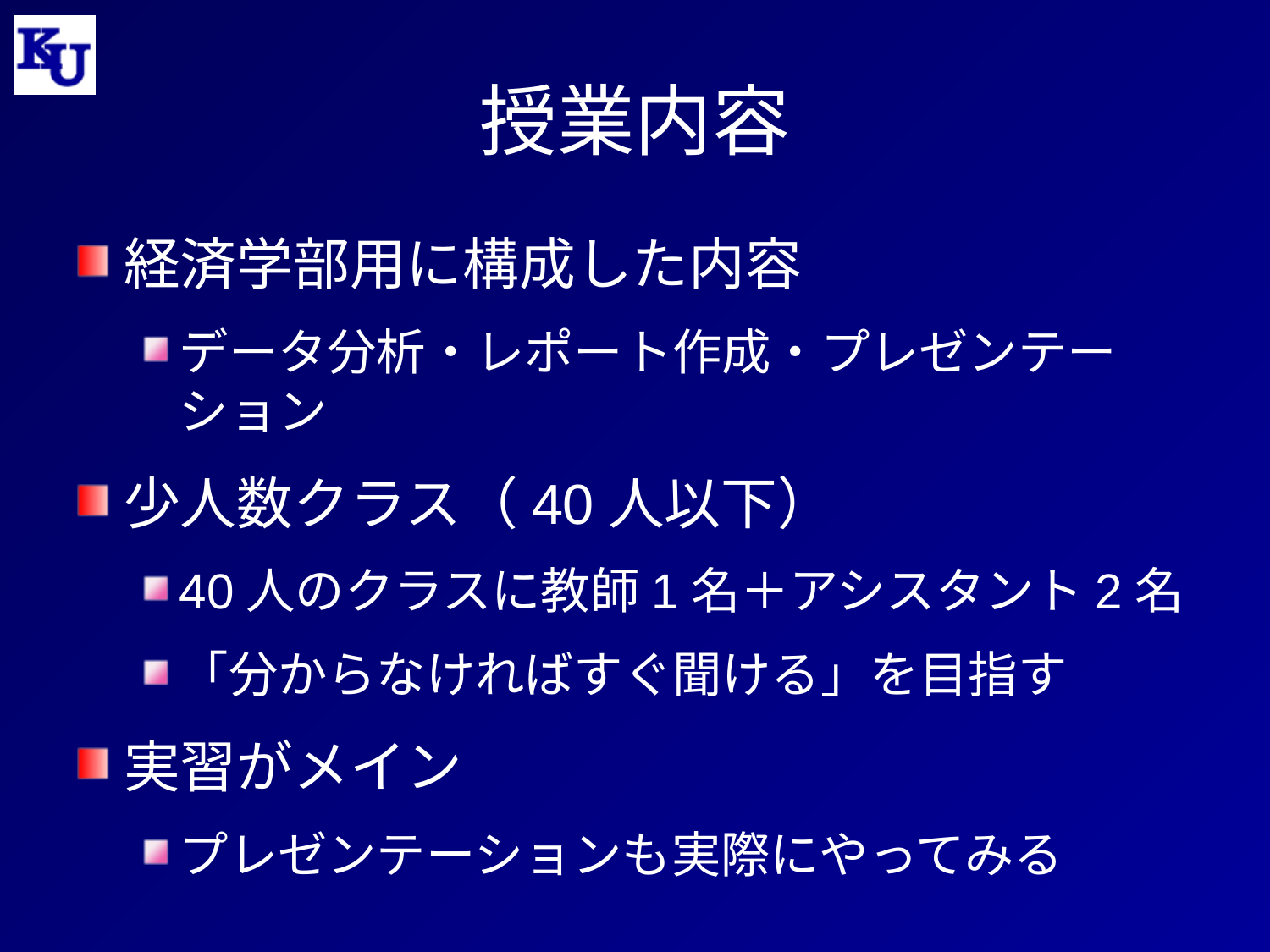

# 授業内容
経済学部用に構成した内容
データ分析・レポート作成・プレゼンテーション
少人数クラス（40人以下）
40人のクラスに教師1名＋アシスタント2名
「分からなければすぐ聞ける」を目指す
実習がメイン
プレゼンテーションも実際にやってみる